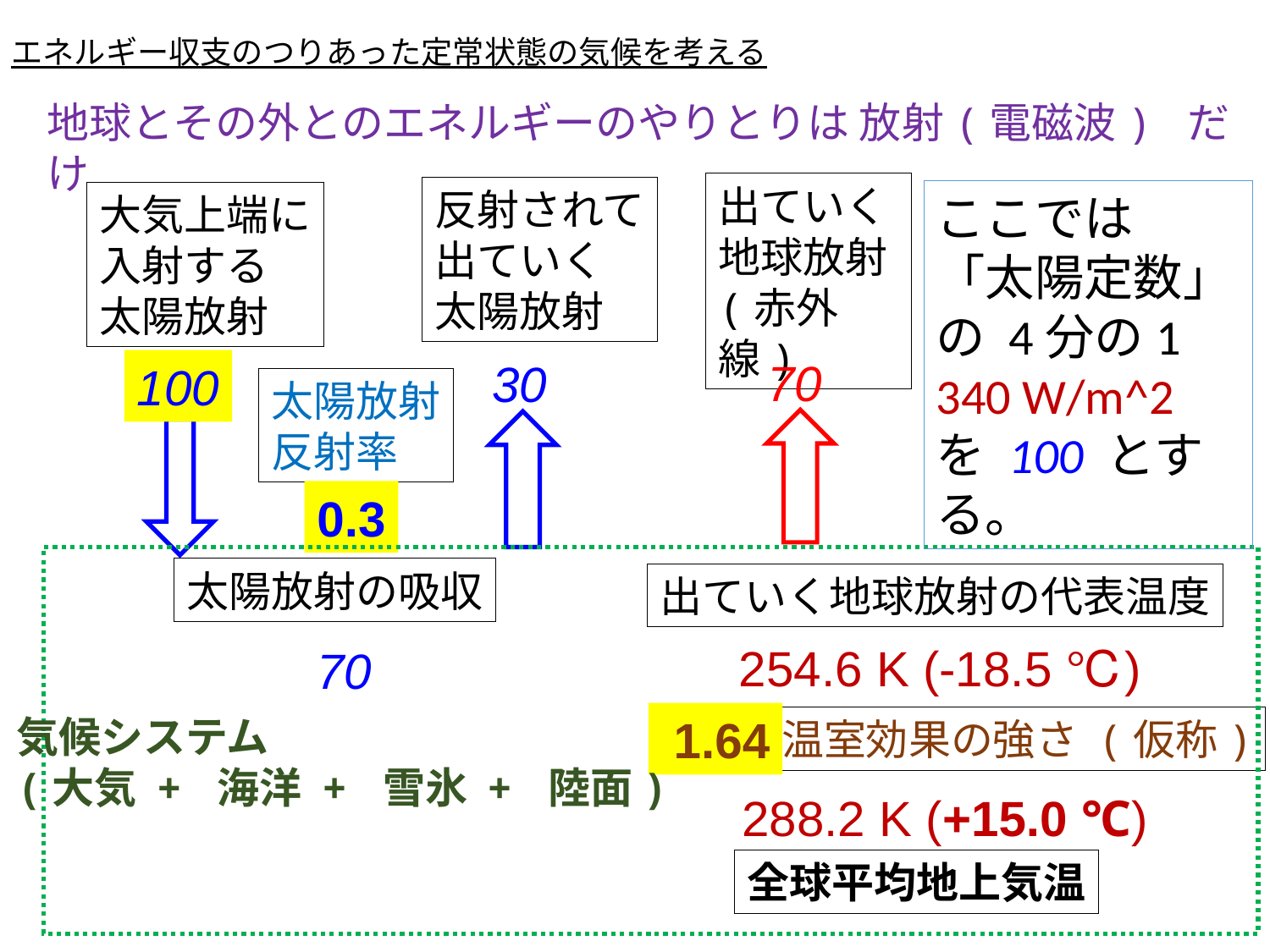

# エネルギー収支のつりあった定常状態の気候を考える
地球とその外とのエネルギーのやりとりは 放射(電磁波) だけ
出ていく
地球放射
(赤外線)
反射されて
出ていく
太陽放射
ここでは
「太陽定数」
の 4分の1
340 W/m^2
を 100 とする。
大気上端に
入射する
太陽放射
70
30
100
太陽放射
反射率

0.3

太陽放射の吸収
出ていく地球放射の代表温度
254.6 K (-18.5 ℃)
70
1.64
気候システム
(大気 + 海洋 + 雪氷 + 陸面)
温室効果の強さ (仮称)
288.2 K (+15.0 ℃)
全球平均地上気温